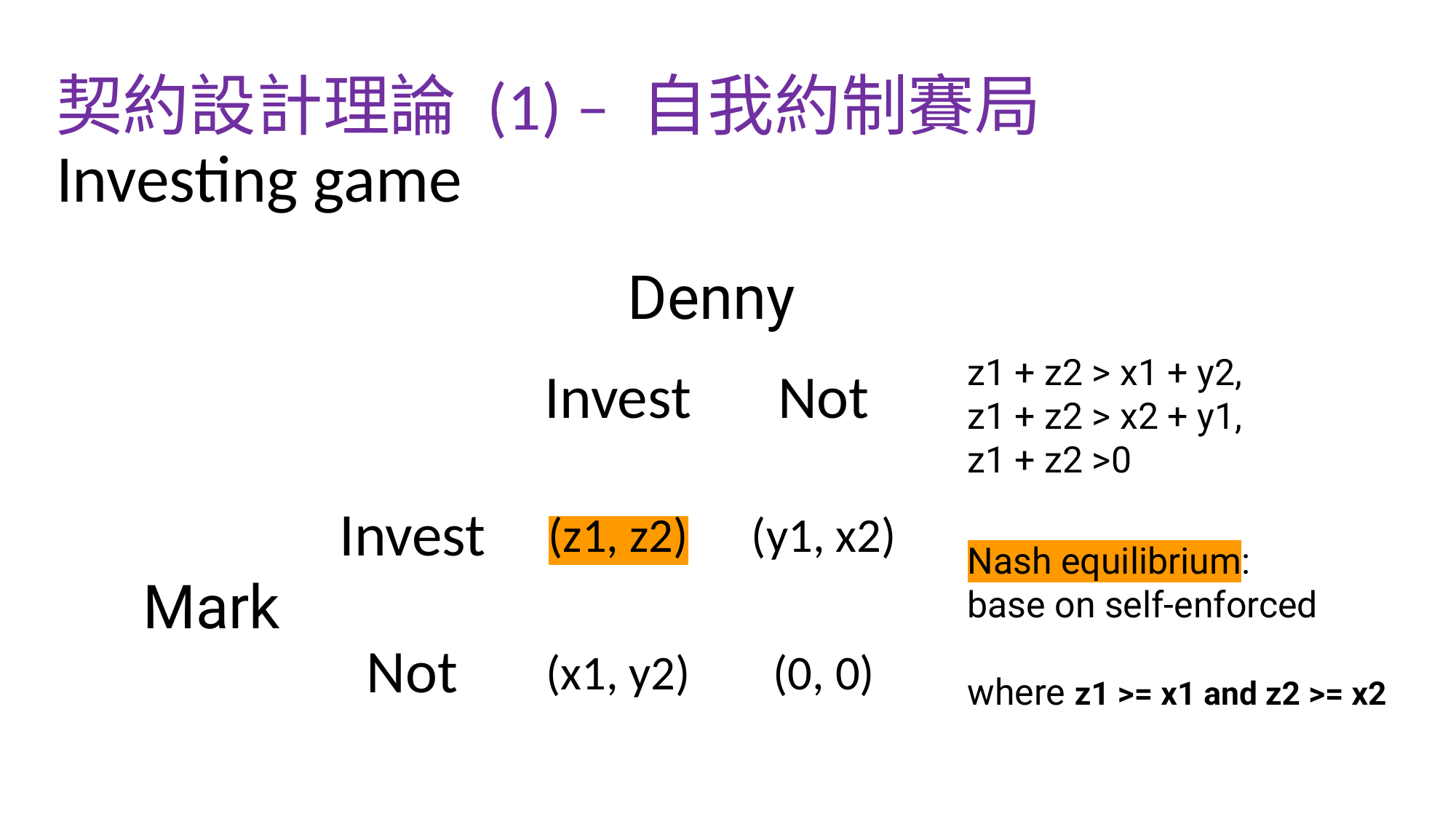

# 契約設計理論 (1) – 自我約制賽局 Investing game
Denny
|  | Invest | Not |
| --- | --- | --- |
| Invest | (z1, z2) | (y1, x2) |
| Not | (x1, y2) | (0, 0) |
z1 + z2 > x1 + y2,
z1 + z2 > x2 + y1,
z1 + z2 >0
Nash equilibrium:
base on self-enforced

where z1 >= x1 and z2 >= x2

Mark